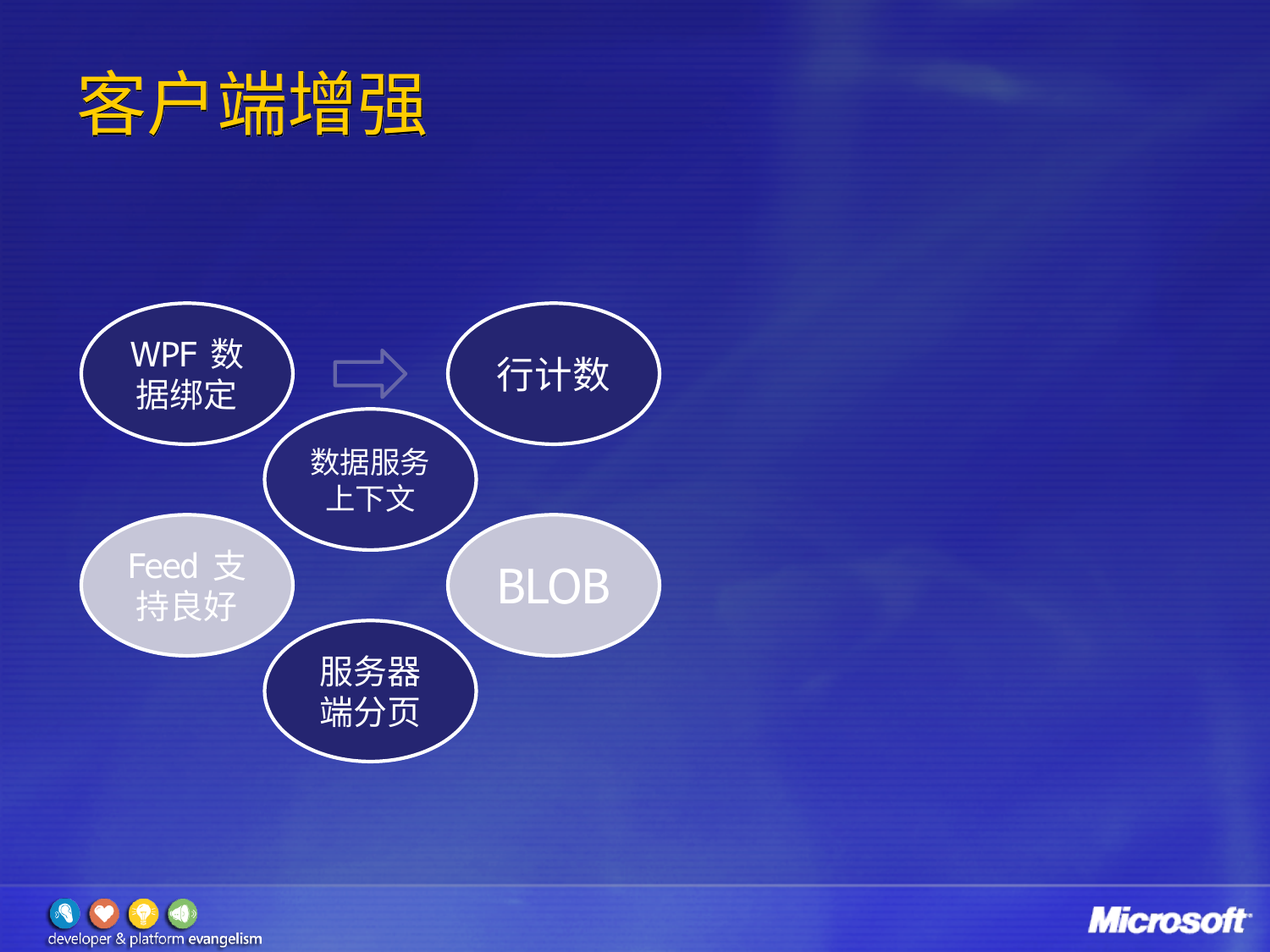

# 客户端增强
数据服务上下文
行计数
BLOB
服务器端分页
Feed 支持良好
WPF 数据绑定